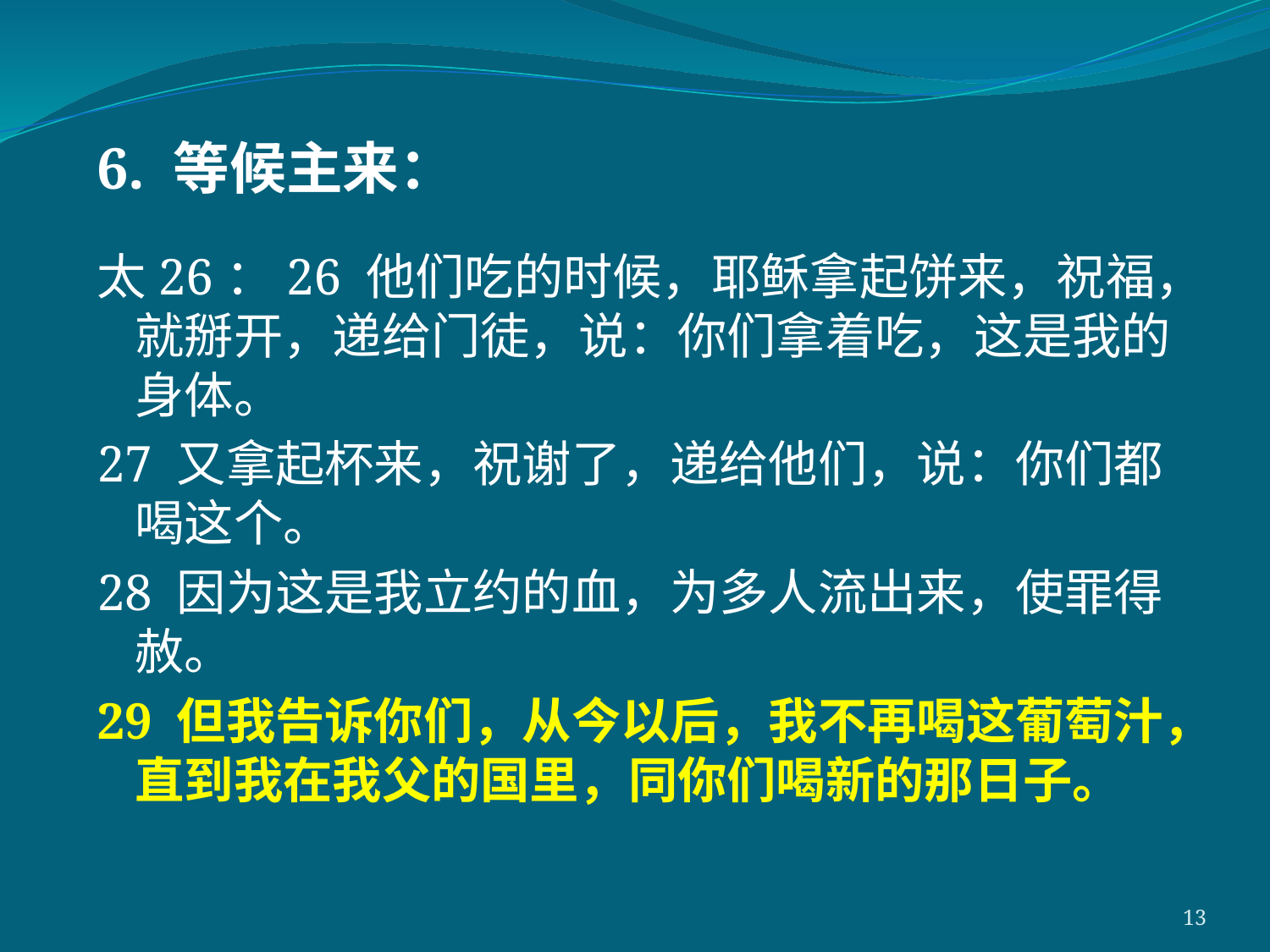

6. 等候主来：

太26：26 他们吃的时候，耶稣拿起饼来，祝福，就掰开，递给门徒，说：你们拿着吃，这是我的身体。
27 又拿起杯来，祝谢了，递给他们，说：你们都喝这个。
28 因为这是我立约的血，为多人流出来，使罪得赦。
29 但我告诉你们，从今以后，我不再喝这葡萄汁，直到我在我父的国里，同你们喝新的那日子。

13